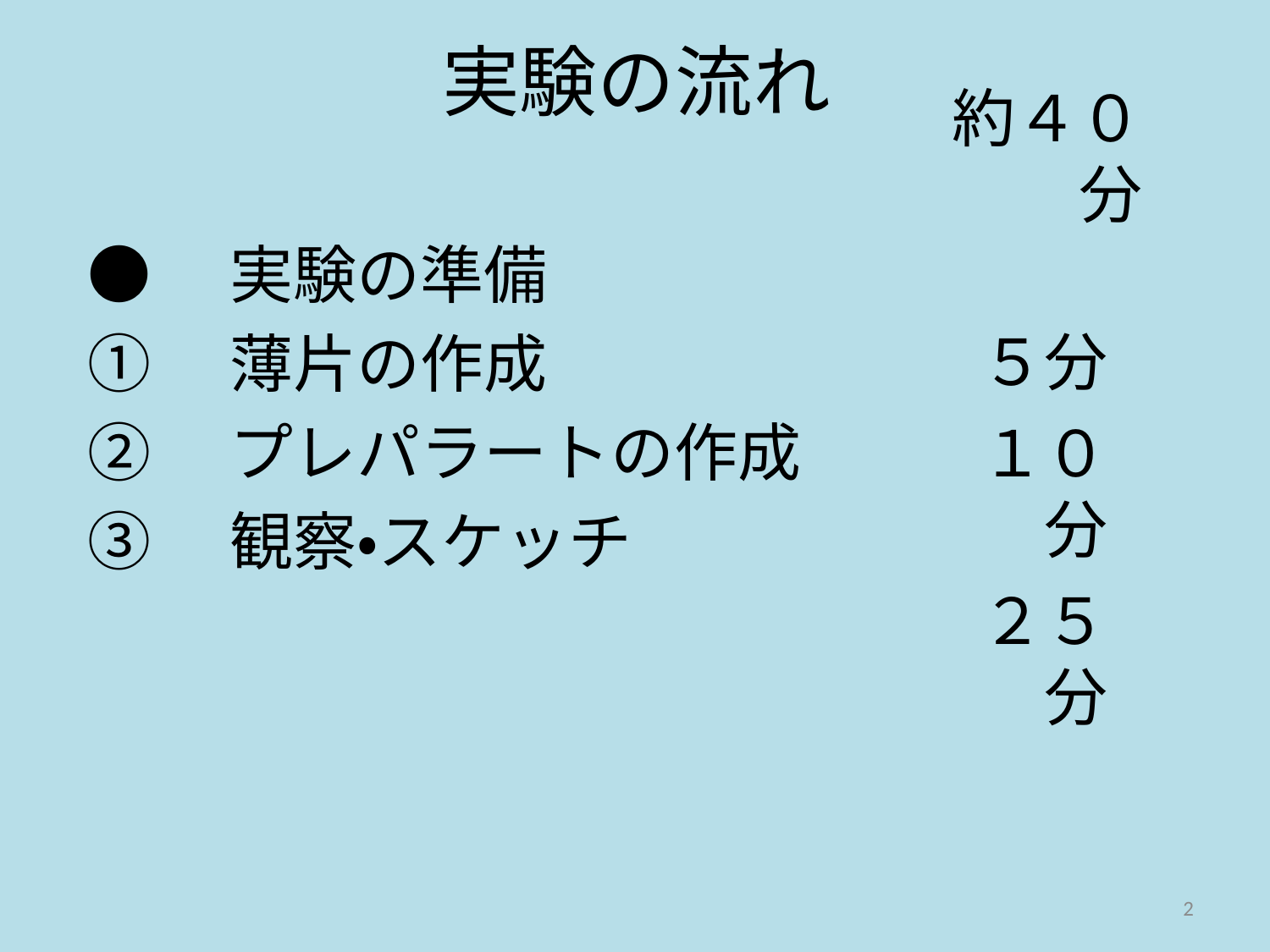

# 実験の流れ
約４０分
●　実験の準備
①　薄片の作成
②　プレパラートの作成
③　観察・スケッチ

５分
１０分
２５分
2